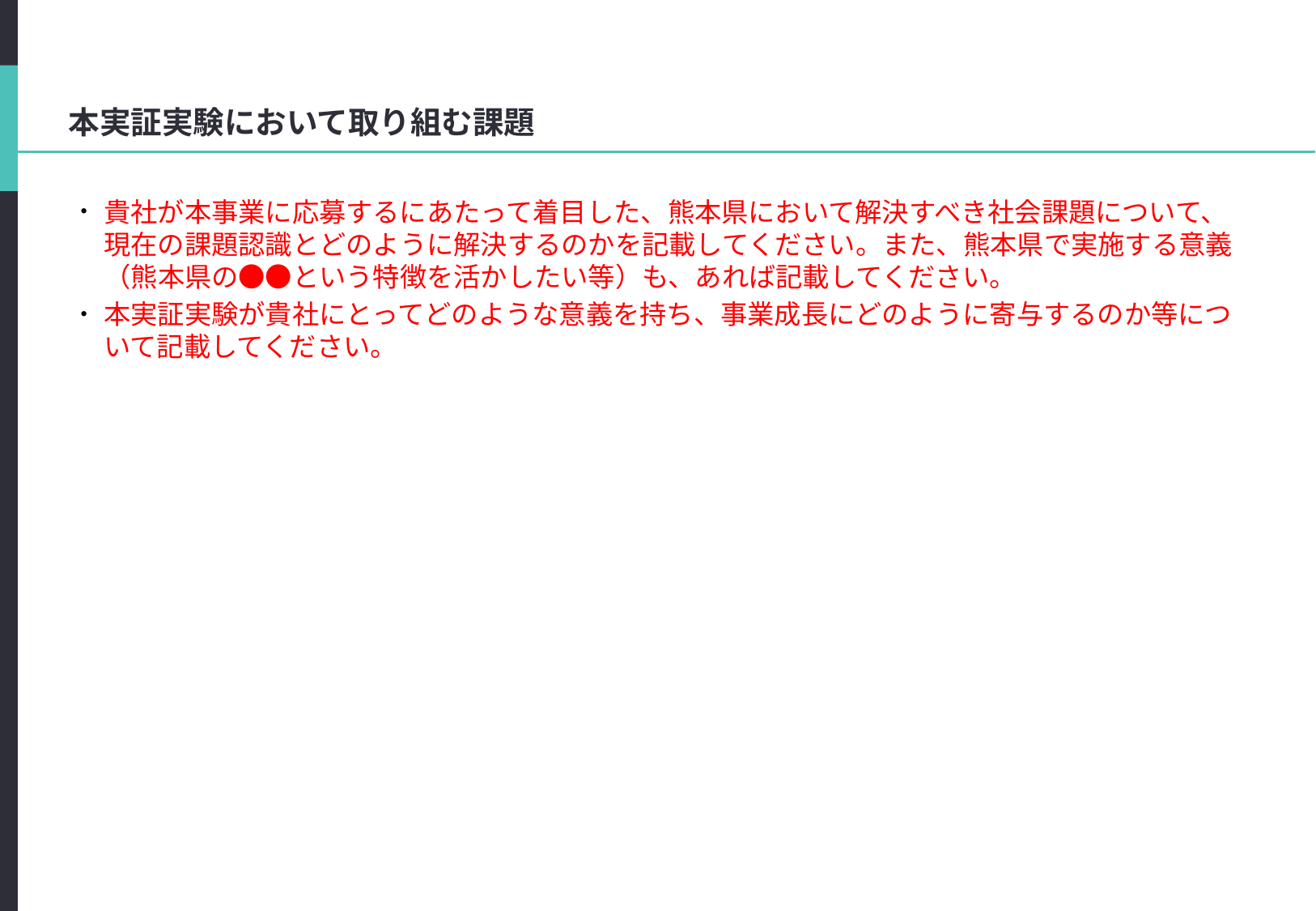

#

本実証実験において取り組む課題
貴社が本事業に応募するにあたって着目した、熊本県において解決すべき社会課題について、現在の課題認識とどのように解決するのかを記載してください。また、熊本県で実施する意義（熊本県の●●という特徴を活かしたい等）も、あれば記載してください。
本実証実験が貴社にとってどのような意義を持ち、事業成長にどのように寄与するのか等について記載してください。